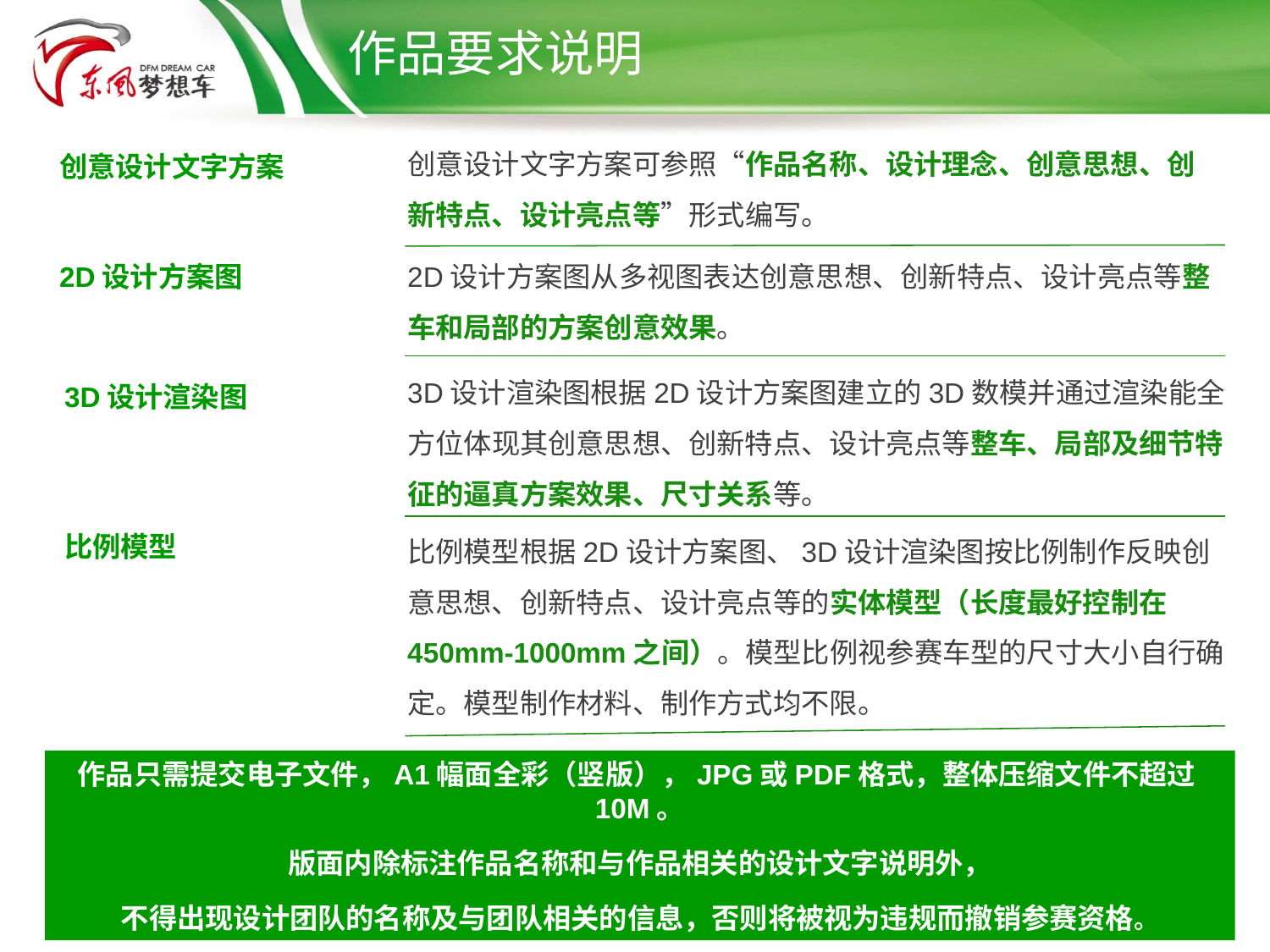

作品要求说明
创意设计文字方案可参照“作品名称、设计理念、创意思想、创新特点、设计亮点等”形式编写。
创意设计文字方案
2D设计方案图从多视图表达创意思想、创新特点、设计亮点等整车和局部的方案创意效果。
2D设计方案图
3D设计渲染图根据2D设计方案图建立的3D数模并通过渲染能全方位体现其创意思想、创新特点、设计亮点等整车、局部及细节特征的逼真方案效果、尺寸关系等。
3D设计渲染图
比例模型根据2D设计方案图、3D设计渲染图按比例制作反映创意思想、创新特点、设计亮点等的实体模型（长度最好控制在450mm-1000mm之间）。模型比例视参赛车型的尺寸大小自行确定。模型制作材料、制作方式均不限。
比例模型
作品只需提交电子文件，A1幅面全彩（竖版），JPG或PDF格式，整体压缩文件不超过10M。
版面内除标注作品名称和与作品相关的设计文字说明外，
不得出现设计团队的名称及与团队相关的信息，否则将被视为违规而撤销参赛资格。